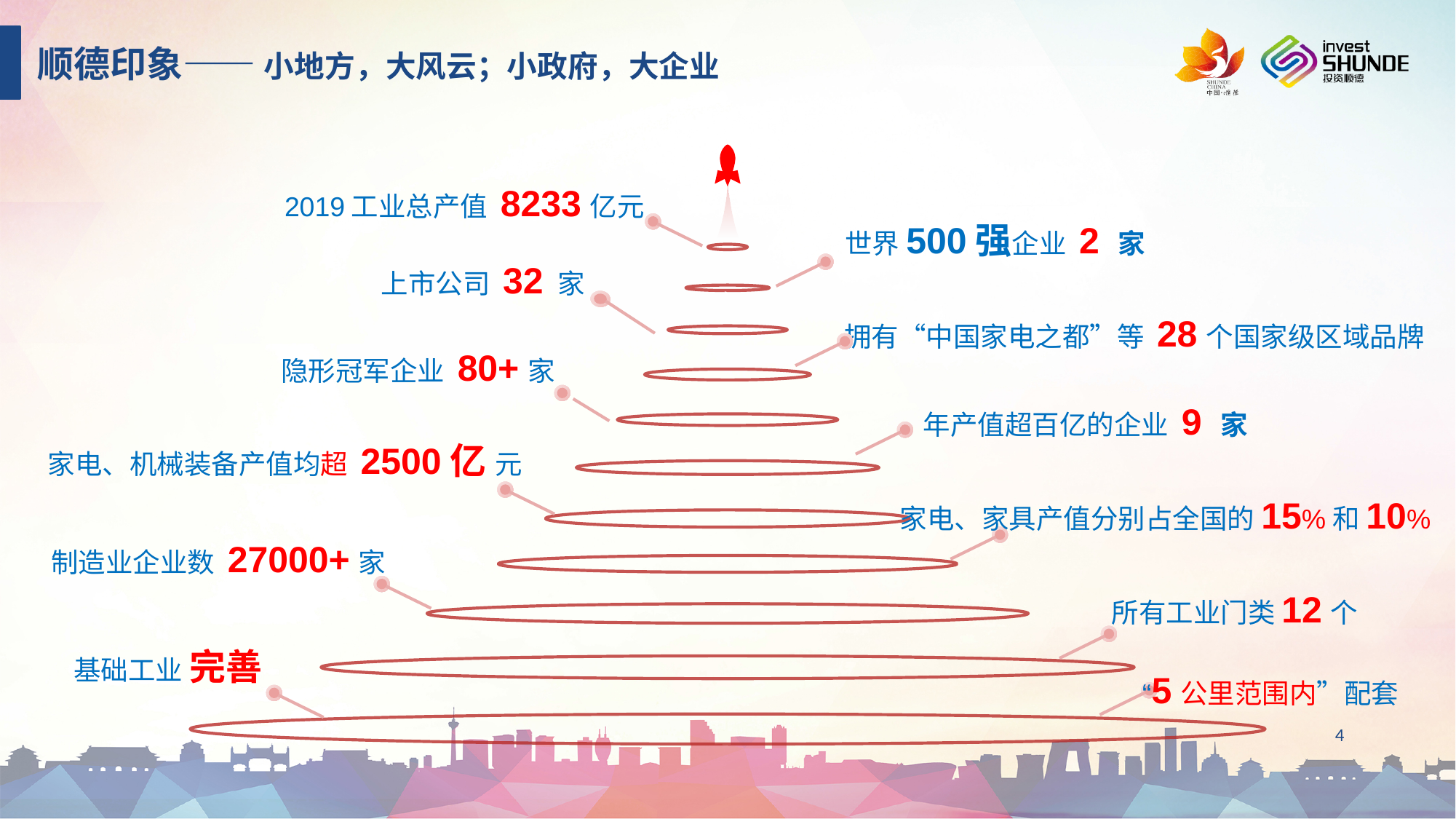

顺德印象—— 小地方，大风云；小政府，大企业

2019工业总产值 8233亿元
世界500强企业 2 家

上市公司 32 家

拥有“中国家电之都”等 28个国家级区域品牌

隐形冠军企业 80+家

年产值超百亿的企业 9 家

家电、机械装备产值均超 2500亿 元

家电、家具产值分别占全国的15%和10%

制造业企业数 27000+家

所有工业门类12个

基础工业 完善
“5公里范围内”配套

`

4